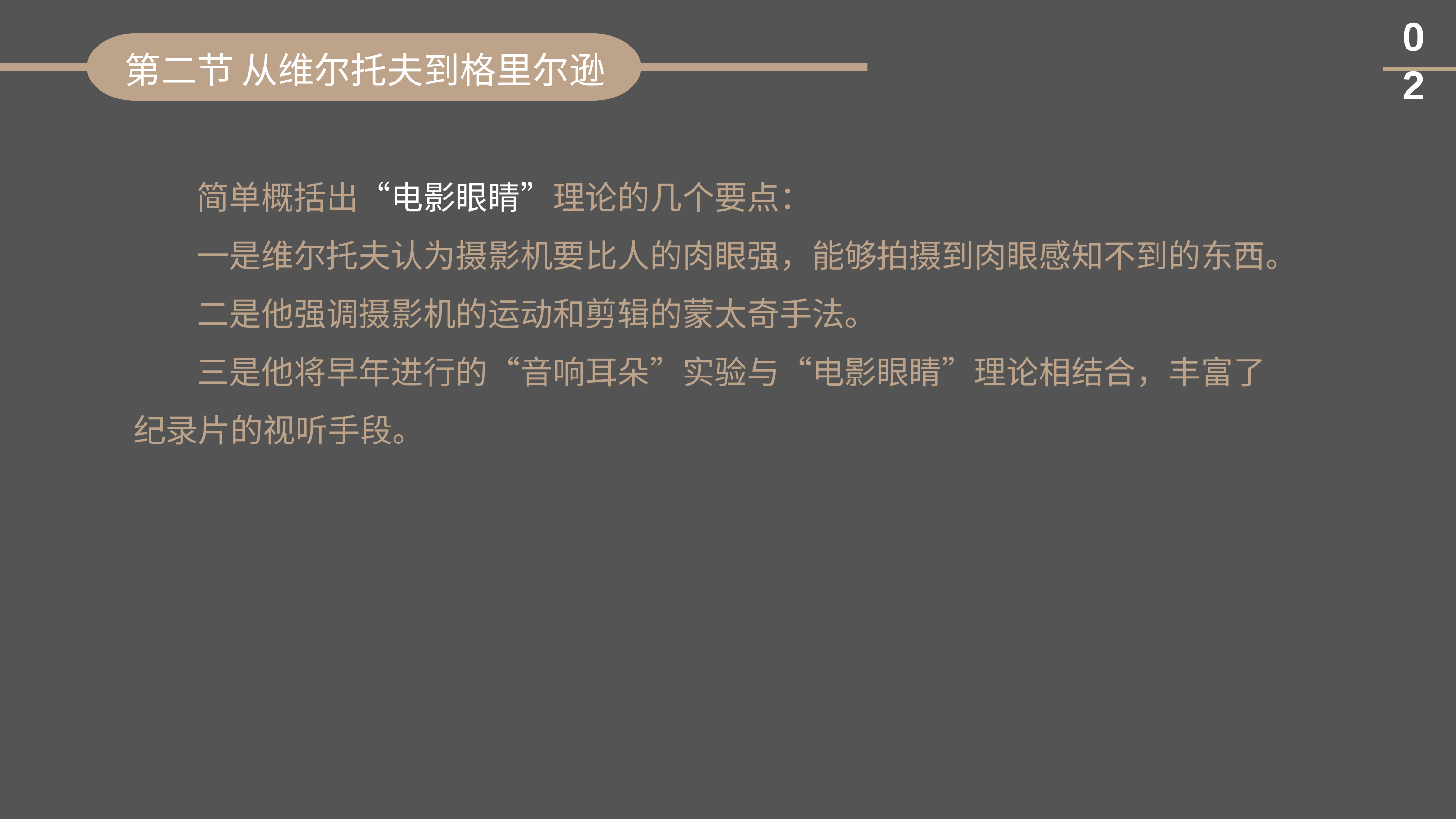

02

第二节 从维尔托夫到格里尔逊

简单概括出“电影眼睛”理论的几个要点：
一是维尔托夫认为摄影机要比人的肉眼强，能够拍摄到肉眼感知不到的东西。
二是他强调摄影机的运动和剪辑的蒙太奇手法。
三是他将早年进行的“音响耳朵”实验与“电影眼睛”理论相结合，丰富了纪录片的视听手段。